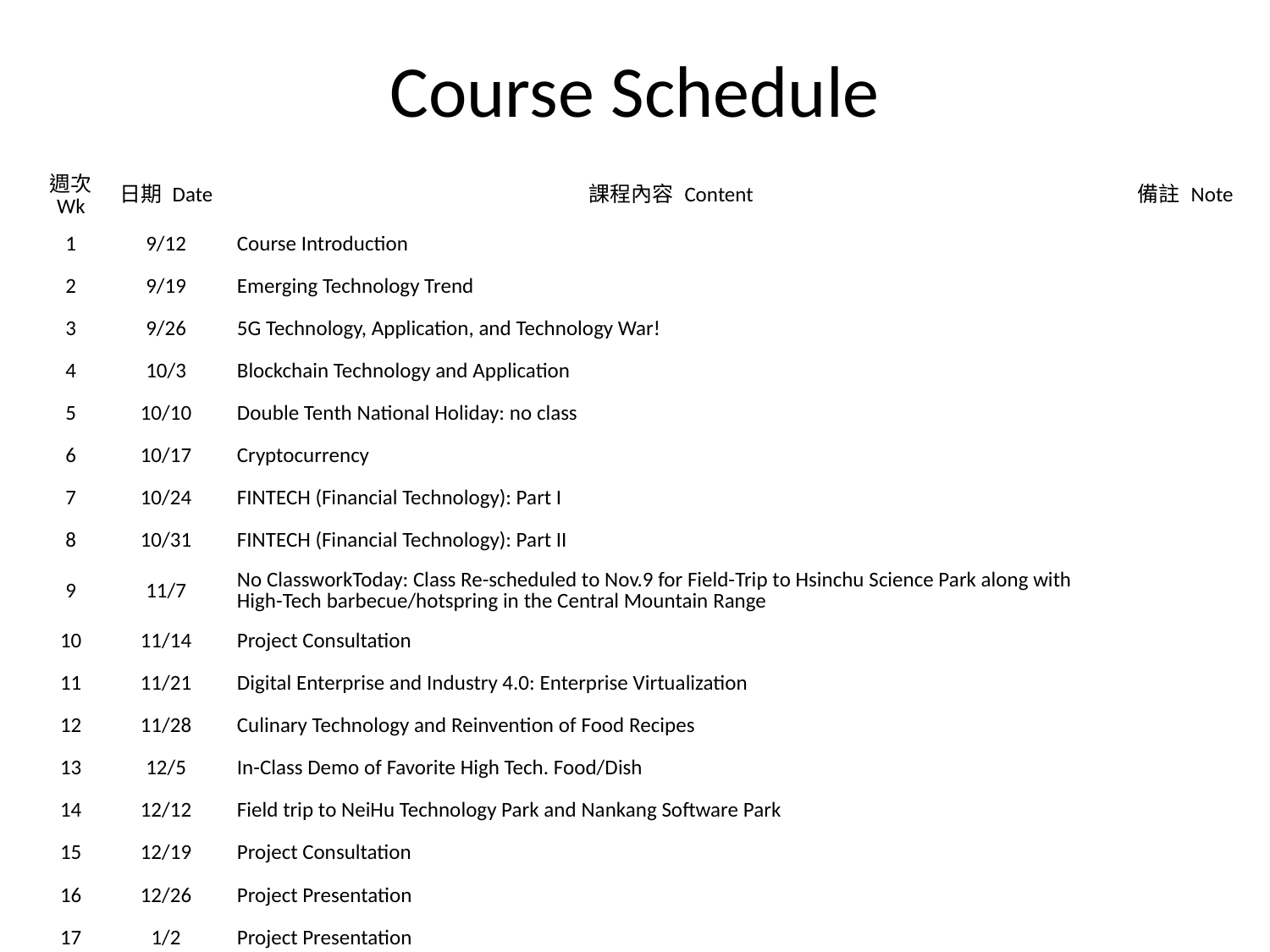

# Course Schedule
| 週次 Wk | 日期 Date | 課程內容 Content | 備註 Note |
| --- | --- | --- | --- |
| 1 | 9/12 | Course Introduction |  |
| 2 | 9/19 | Emerging Technology Trend |  |
| 3 | 9/26 | 5G Technology, Application, and Technology War! |  |
| 4 | 10/3 | Blockchain Technology and Application |  |
| 5 | 10/10 | Double Tenth National Holiday: no class |  |
| 6 | 10/17 | Cryptocurrency |  |
| 7 | 10/24 | FINTECH (Financial Technology): Part I |  |
| 8 | 10/31 | FINTECH (Financial Technology): Part II |  |
| 9 | 11/7 | No ClassworkToday: Class Re-scheduled to Nov.9 for Field-Trip to Hsinchu Science Park along with High-Tech barbecue/hotspring in the Central Mountain Range |  |
| 10 | 11/14 | Project Consultation |  |
| 11 | 11/21 | Digital Enterprise and Industry 4.0: Enterprise Virtualization |  |
| 12 | 11/28 | Culinary Technology and Reinvention of Food Recipes |  |
| 13 | 12/5 | In-Class Demo of Favorite High Tech. Food/Dish |  |
| 14 | 12/12 | Field trip to NeiHu Technology Park and Nankang Software Park |  |
| 15 | 12/19 | Project Consultation |  |
| 16 | 12/26 | Project Presentation |  |
| 17 | 1/2 | Project Presentation |  |
| 18 | 1/9 | Wrap-Up |  |